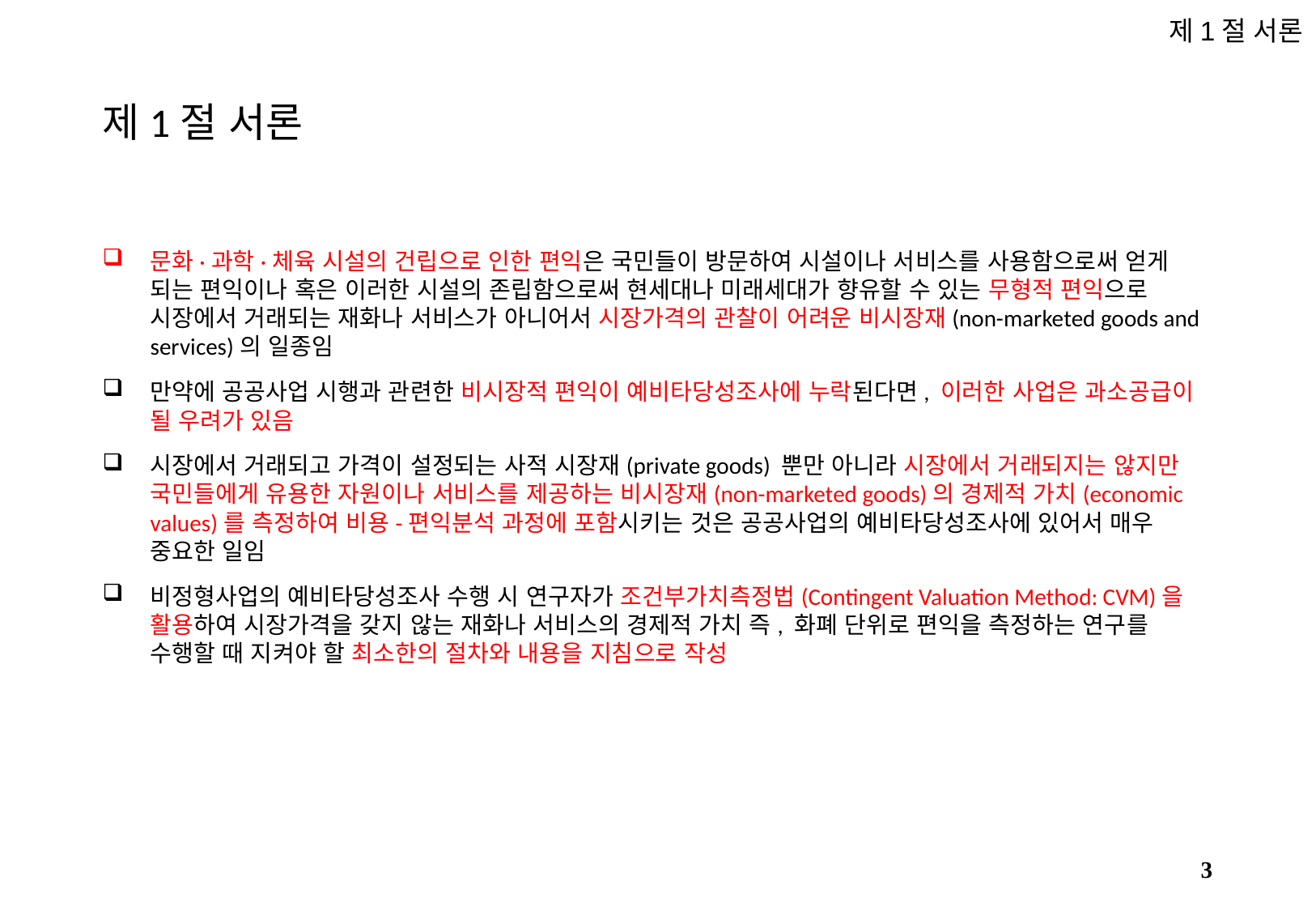

제1절 서론

# 제1절 서론
문화·과학·체육 시설의 건립으로 인한 편익은 국민들이 방문하여 시설이나 서비스를 사용함으로써 얻게 되는 편익이나 혹은 이러한 시설의 존립함으로써 현세대나 미래세대가 향유할 수 있는 무형적 편익으로 시장에서 거래되는 재화나 서비스가 아니어서 시장가격의 관찰이 어려운 비시장재(non-marketed goods and services)의 일종임
만약에 공공사업 시행과 관련한 비시장적 편익이 예비타당성조사에 누락된다면, 이러한 사업은 과소공급이 될 우려가 있음
시장에서 거래되고 가격이 설정되는 사적 시장재(private goods) 뿐만 아니라 시장에서 거래되지는 않지만 국민들에게 유용한 자원이나 서비스를 제공하는 비시장재(non-marketed goods)의 경제적 가치(economic values)를 측정하여 비용-편익분석 과정에 포함시키는 것은 공공사업의 예비타당성조사에 있어서 매우 중요한 일임
비정형사업의 예비타당성조사 수행 시 연구자가 조건부가치측정법(Contingent Valuation Method: CVM)을 활용하여 시장가격을 갖지 않는 재화나 서비스의 경제적 가치 즉, 화폐 단위로 편익을 측정하는 연구를 수행할 때 지켜야 할 최소한의 절차와 내용을 지침으로 작성
3